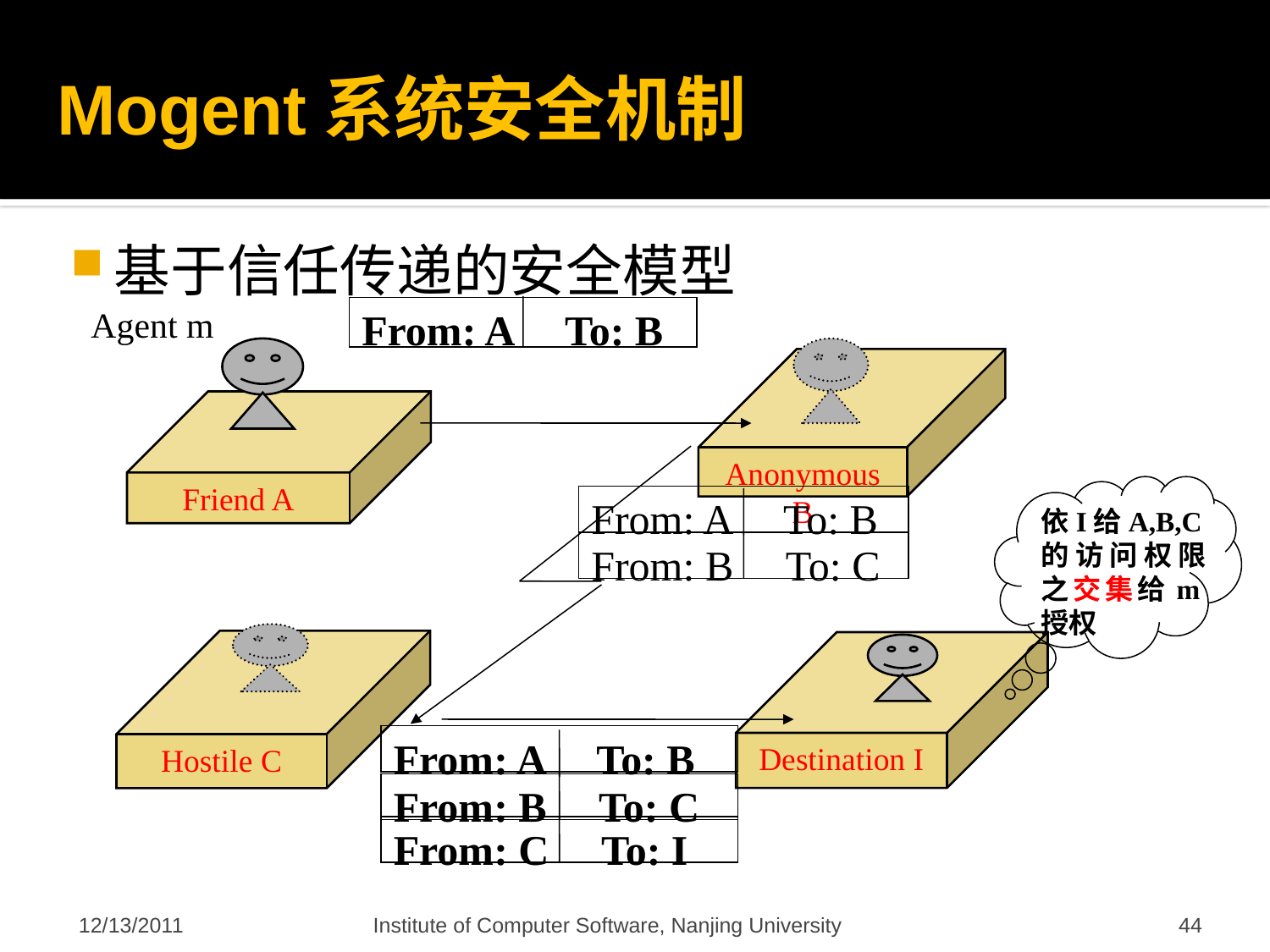

# Mogent系统安全机制
基于信任传递的安全模型
Agent m

From: A     To: B

Anonymous B
Friend A

From: A     To: B

From: B     To: C

依I给A,B,C的访问权限之交集给m授权

Hostile C
Destination I

From: A     To: B

From: B     To: C

From: C     To: I
44
12/13/2011
Institute of Computer Software, Nanjing University
44